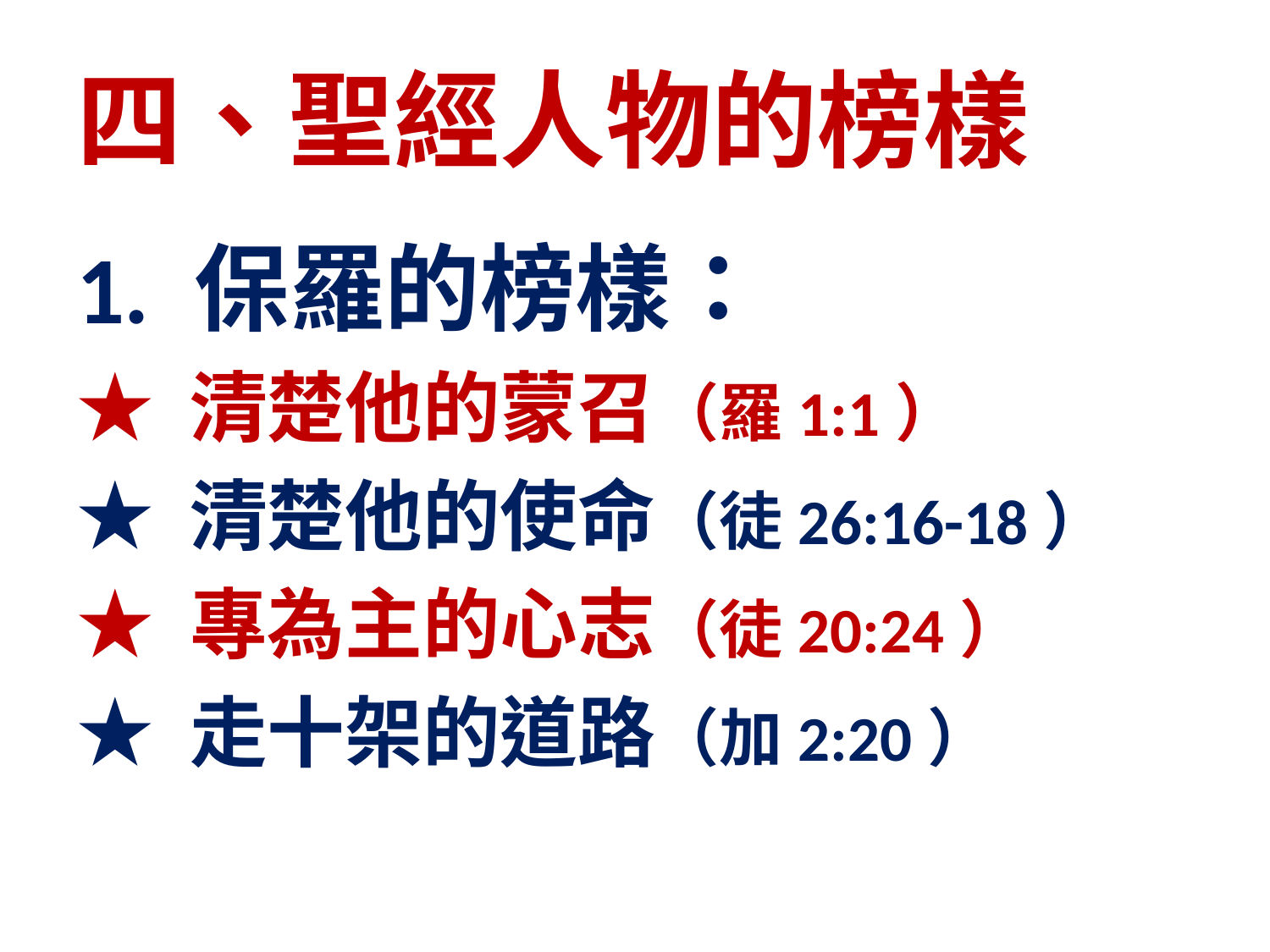

# 四、聖經人物的榜樣
1. 保羅的榜樣：
★ 清楚他的蒙召（羅1:1）
★ 清楚他的使命（徒26:16-18）
★ 專為主的心志（徒20:24）
★ 走十架的道路（加2:20）